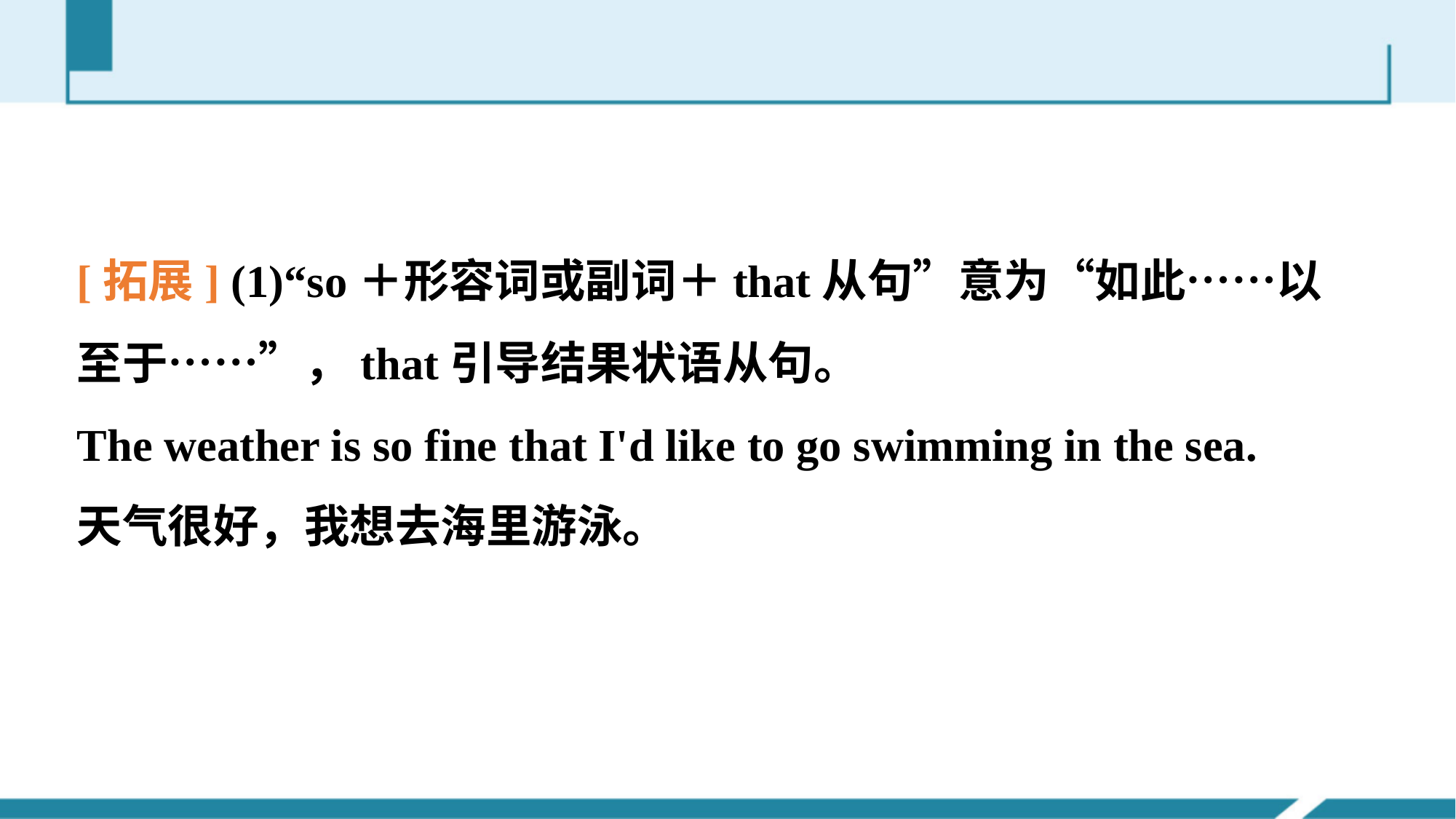

[拓展] (1)“so＋形容词或副词＋that从句”意为“如此……以至于……”，that引导结果状语从句。
The weather is so fine that I'd like to go swimming in the sea.
天气很好，我想去海里游泳。